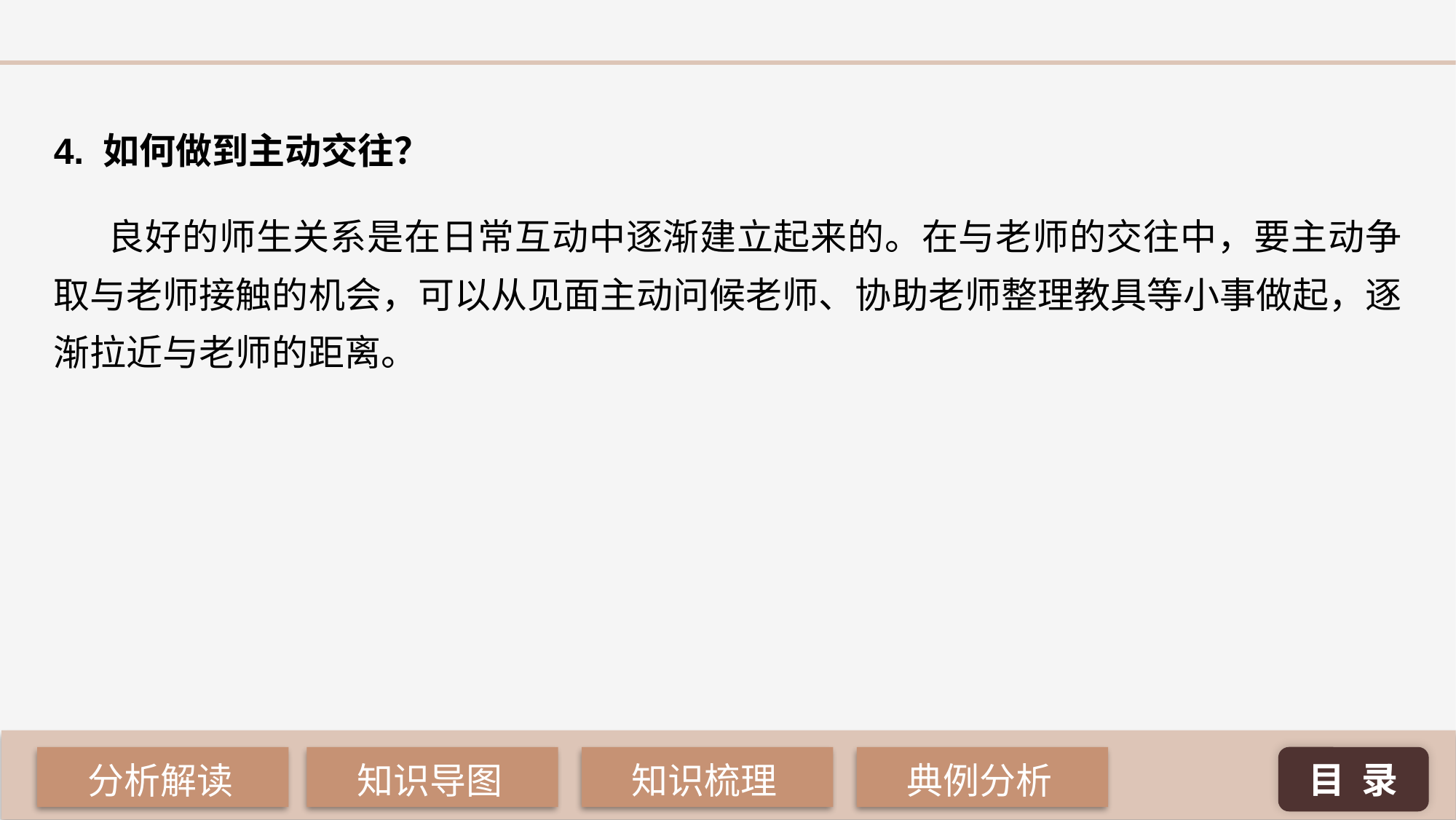

4. 如何做到主动交往？
良好的师生关系是在日常互动中逐渐建立起来的。在与老师的交往中，要主动争取与老师接触的机会，可以从见面主动问候老师、协助老师整理教具等小事做起，逐渐拉近与老师的距离。